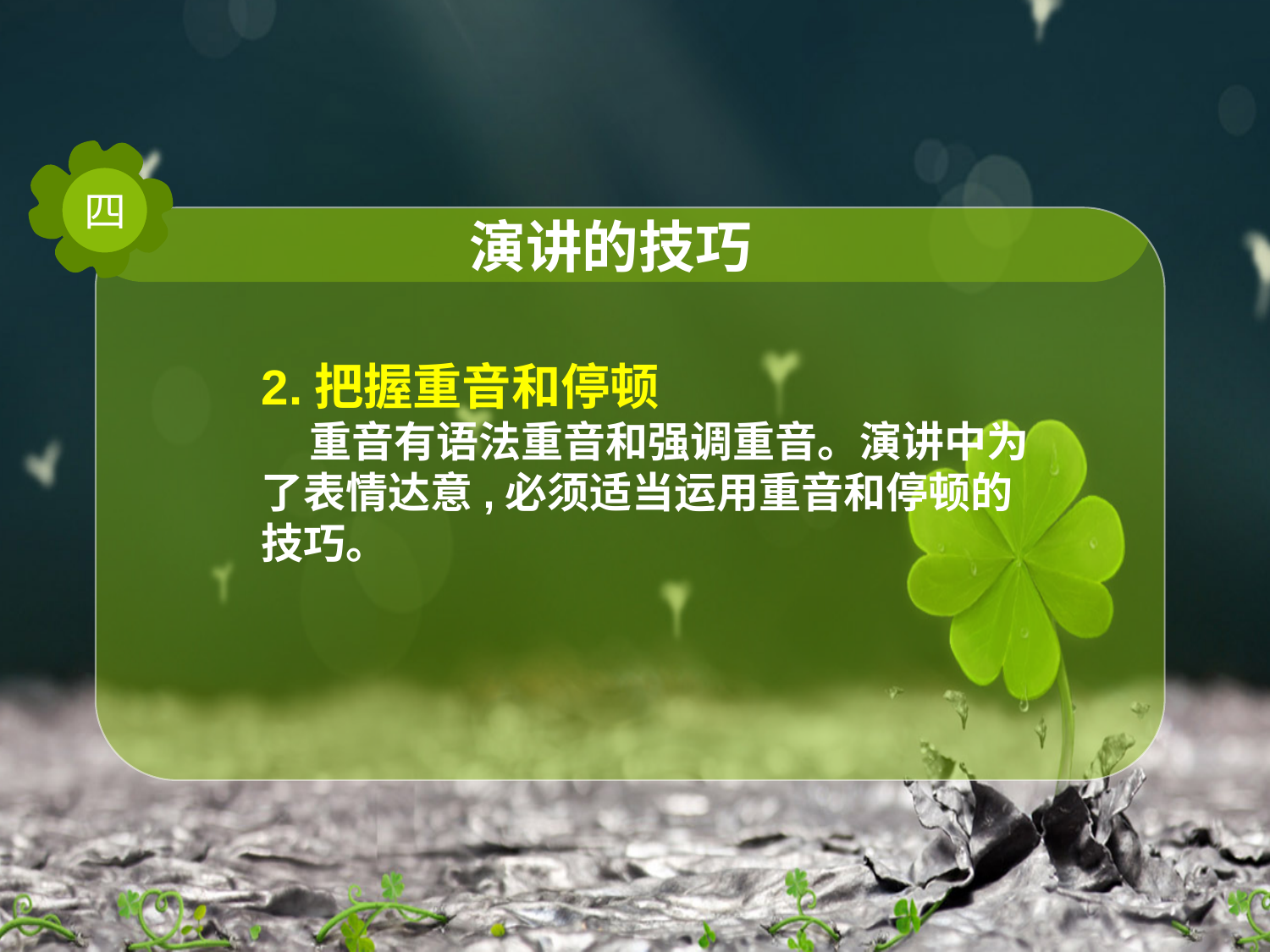

四

演讲的技巧
2.把握重音和停顿
    重音有语法重音和强调重音。演讲中为了表情达意,必须适当运用重音和停顿的技巧。